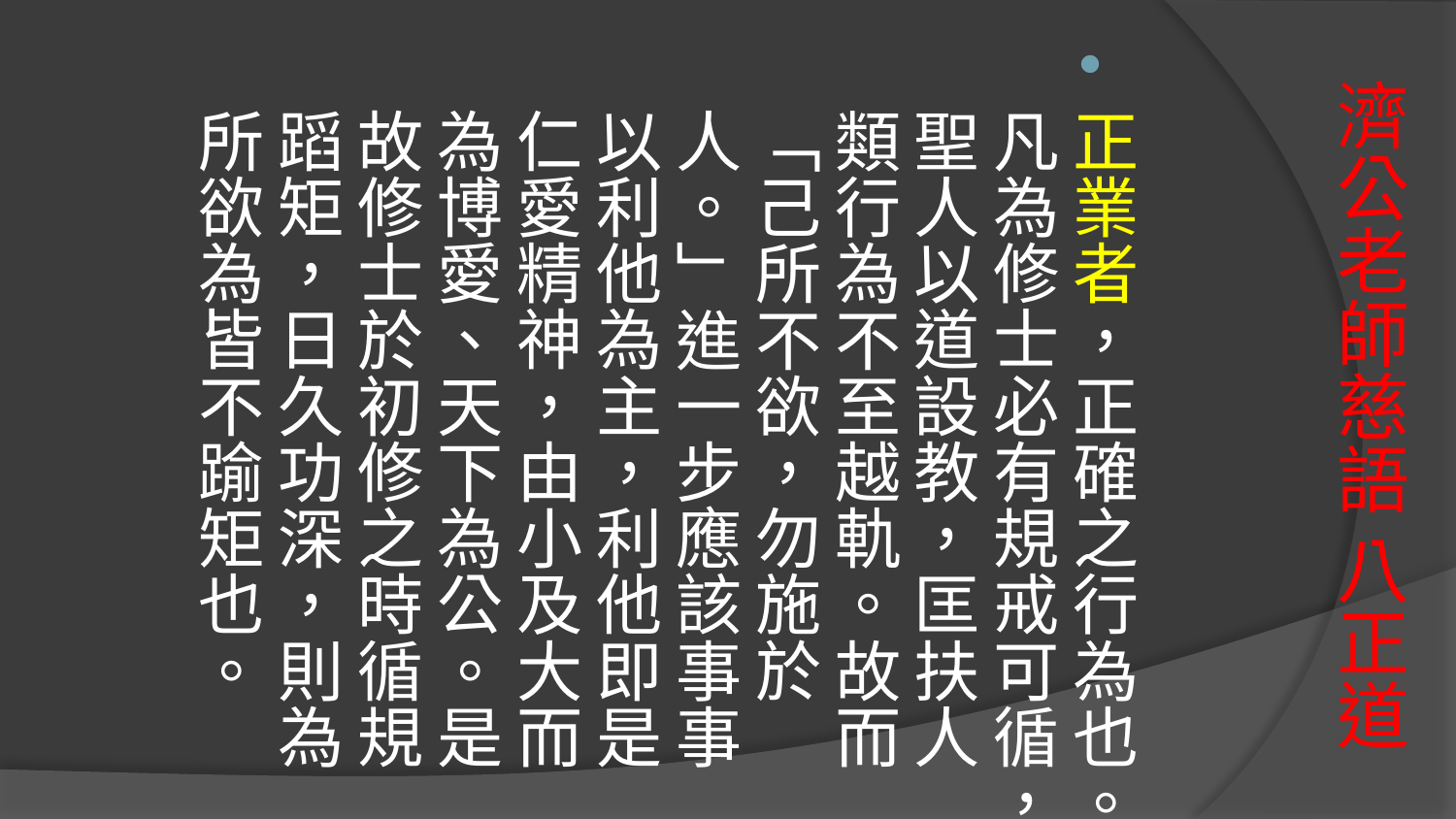

正業者，正確之行為也。凡為修士必有規戒可循，聖人以道設教，匡扶人類行為不至越軌。故而「己所不欲，勿施於人。」進一步應該事事以利他為主，利他即是仁愛精神，由小及大而為博愛、天下為公。是故修士於初修之時循規蹈矩，日久功深，則為所欲為皆不踰矩也。

# 濟公老師慈語 八正道